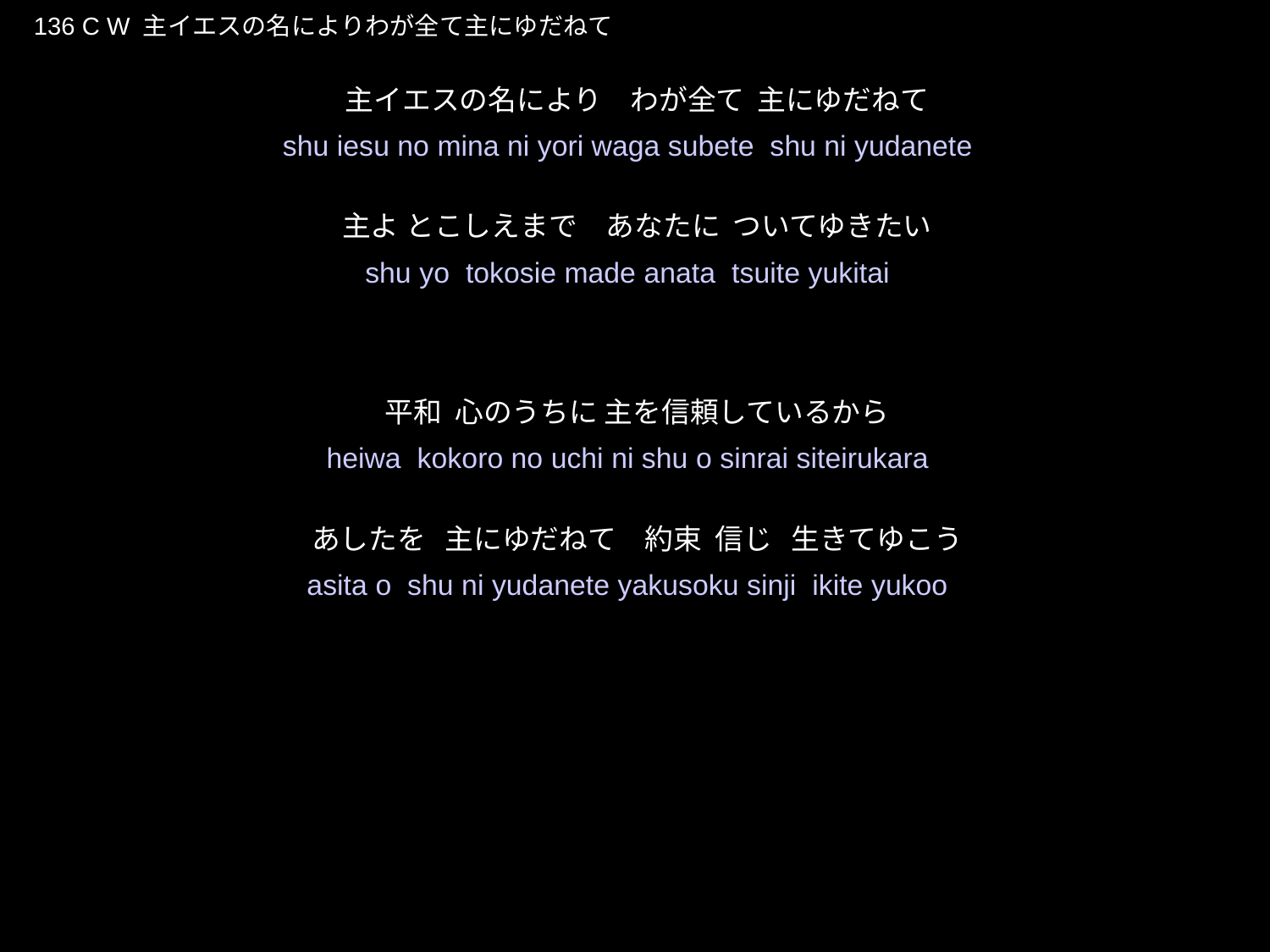

しゅいえすのなによりわがすべてしゅにゆだねて
★W
136 C W 主イエスの名によりわが全て主にゆだねて
主イエスの名により　わが全て  主にゆだねて
主よ とこしえまで　あなたに  ついてゆきたい
平和  心のうちに 主を信頼しているから
あしたを   主にゆだねて　約束  信じ   生きてゆこう
★１
shu iesu no mina ni yori waga subete  shu ni yudanete
shu yo  tokosie made anata  tsuite yukitai
heiwa  kokoro no uchi ni shu o sinrai siteirukara
asita o  shu ni yudanete yakusoku sinji  ikite yukoo